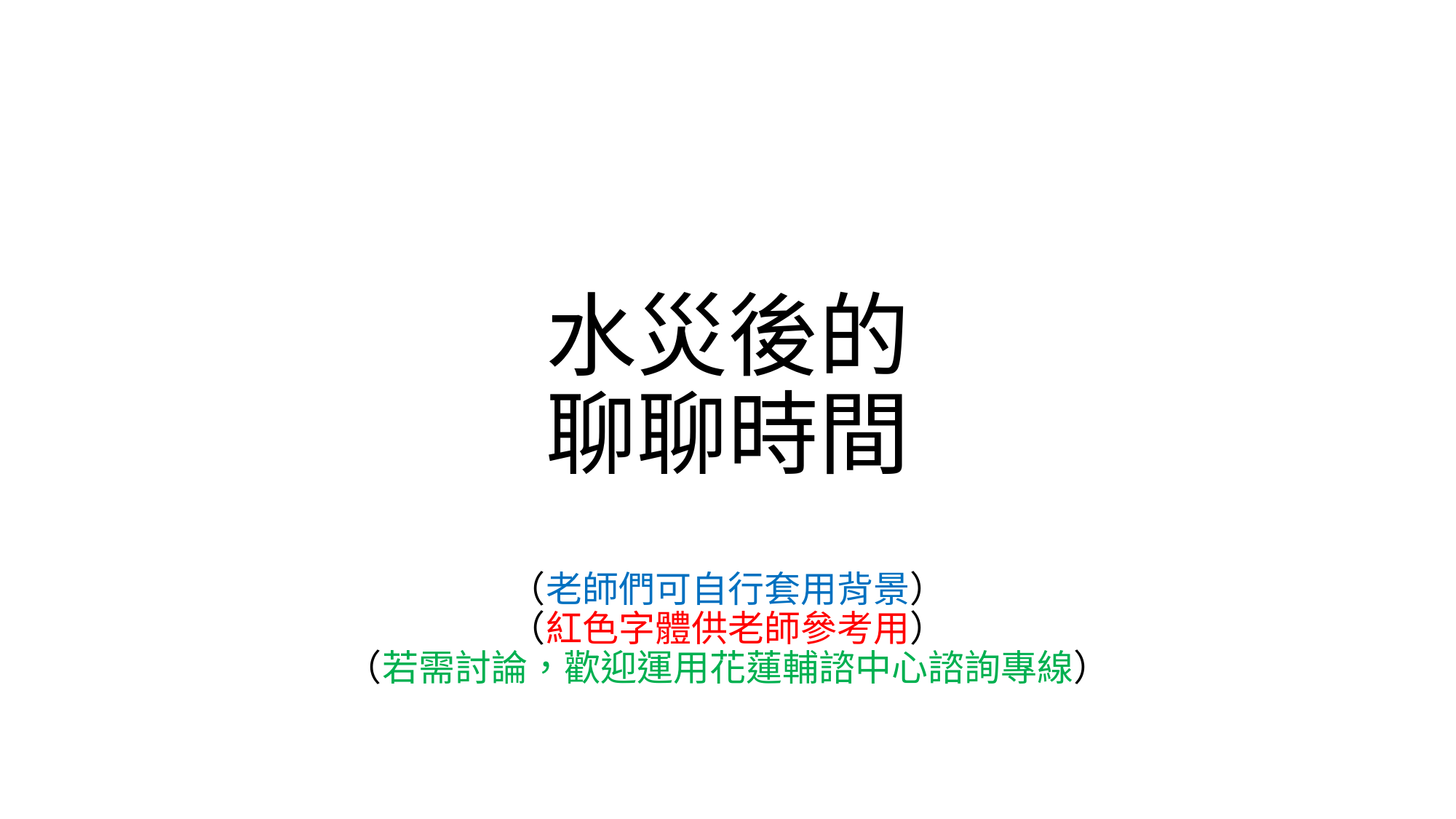

# 水災後的 聊聊時間
（老師們可自行套用背景）
（紅色字體供老師參考用）
（若需討論，歡迎運用花蓮輔諮中心諮詢專線）